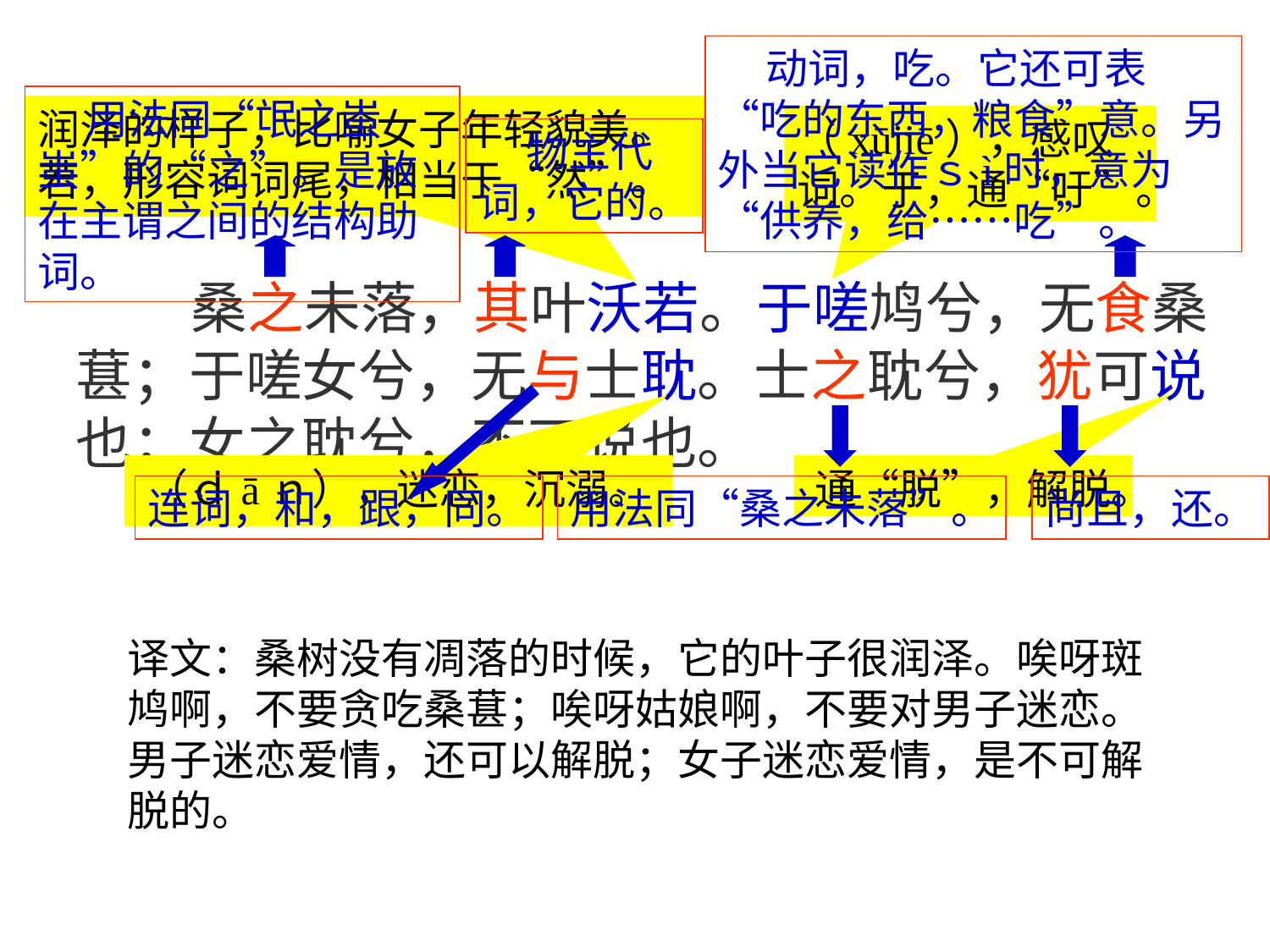

动词，吃。它还可表“吃的东西，粮食”意。另外当它读作ｓì时，意为“供养，给……吃”。
    用法同“氓之蚩蚩”的“之”。是放在主谓之间的结构助词。
润泽的样子，比喻女子年轻貌美。若，形容词词尾，相当于“然”。
（xūjiē），感叹词。于，通“吁”。
    物主代
词，它的。

        桑之未落，其叶沃若。于嗟鸠兮，无食桑
葚；于嗟女兮，无与士耽。士之耽兮，犹可说
也；女之耽兮，不可说也。

（ｄāｎ），迷恋，沉溺。
通“脱”，解脱。
连词，和，跟，同。
用法同“桑之未落”。
尚且，还。
译文：桑树没有凋落的时候，它的叶子很润泽。唉呀斑
鸠啊，不要贪吃桑葚；唉呀姑娘啊，不要对男子迷恋。
男子迷恋爱情，还可以解脱；女子迷恋爱情，是不可解
脱的。